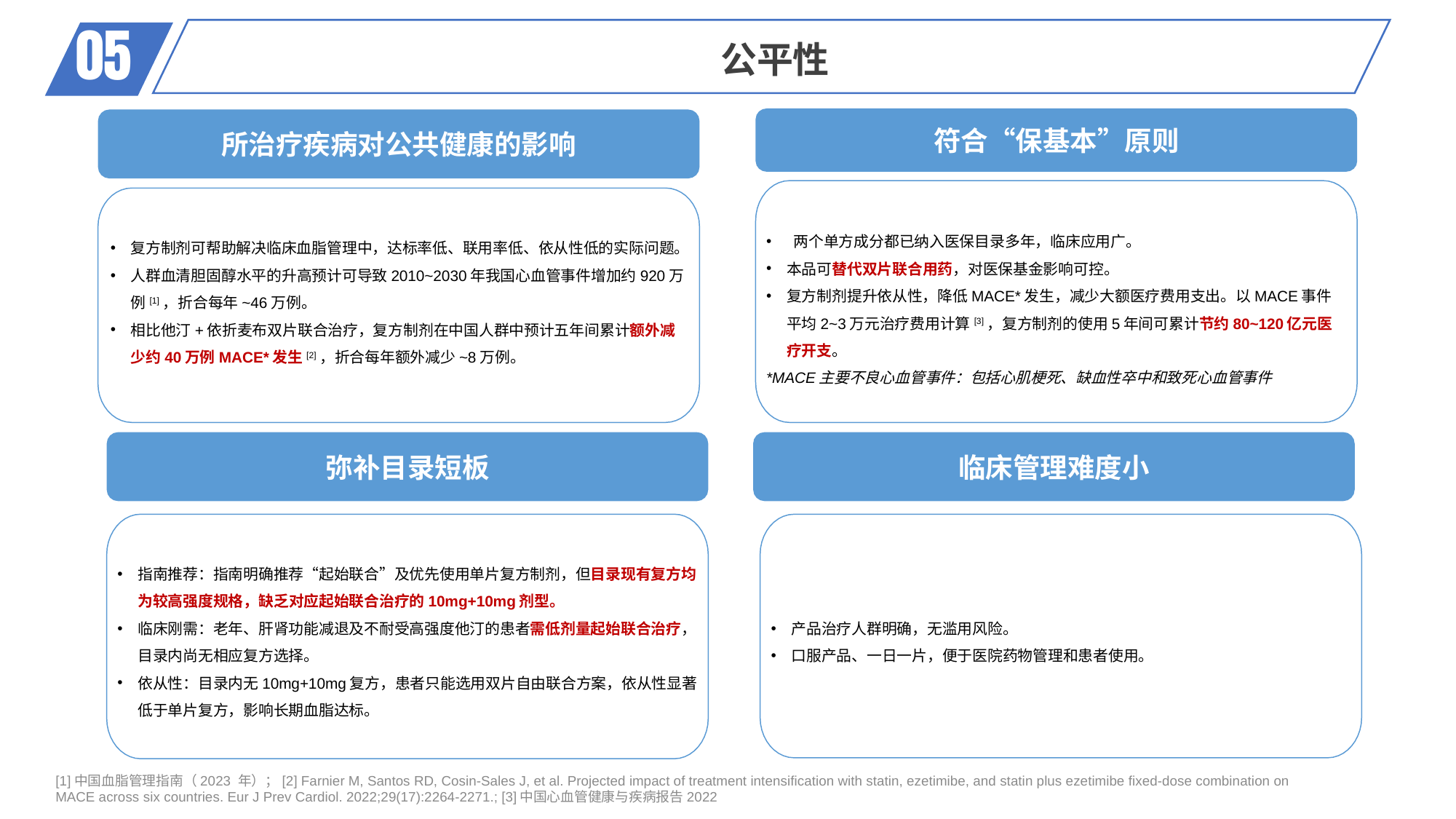

05

公平性
符合“保基本”原则

所治疗疾病对公共健康的影响
复方制剂可帮助解决临床血脂管理中，达标率低、联用率低、依从性低的实际问题。
人群血清胆固醇水平的升高预计可导致2010~2030年我国心血管事件增加约920万例[1]，折合每年~46万例。
相比他汀+依折麦布双片联合治疗，复方制剂在中国人群中预计五年间累计额外减少约40万例MACE*发生[2]，折合每年额外减少~8万例。
 两个单方成分都已纳入医保目录多年，临床应用广。
本品可替代双片联合用药，对医保基金影响可控。
复方制剂提升依从性，降低MACE*发生，减少大额医疗费用支出。以MACE事件平均2~3万元治疗费用计算[3]，复方制剂的使用5年间可累计节约80~120亿元医疗开支。
*MACE主要不良心血管事件：包括心肌梗死、缺血性卒中和致死心血管事件

弥补目录短板

临床管理难度小

指南推荐：指南明确推荐“起始联合”及优先使用单片复方制剂，但目录现有复方均为较高强度规格，缺乏对应起始联合治疗的10mg+10mg剂型。
临床刚需：老年、肝肾功能减退及不耐受高强度他汀的患者需低剂量起始联合治疗，目录内尚无相应复方选择。
依从性：目录内无10mg+10mg复方，患者只能选用双片自由联合方案，依从性显著低于单片复方，影响长期血脂达标。
产品治疗人群明确，无滥用风险。
口服产品、一日一片，便于医院药物管理和患者使用。
[1]中国血脂管理指南（2023 年）；[2] Farnier M, Santos RD, Cosin-Sales J, et al. Projected impact of treatment intensification with statin, ezetimibe, and statin plus ezetimibe fixed-dose combination on
MACE across six countries. Eur J Prev Cardiol. 2022;29(17):2264-2271.; [3]中国心血管健康与疾病报告2022